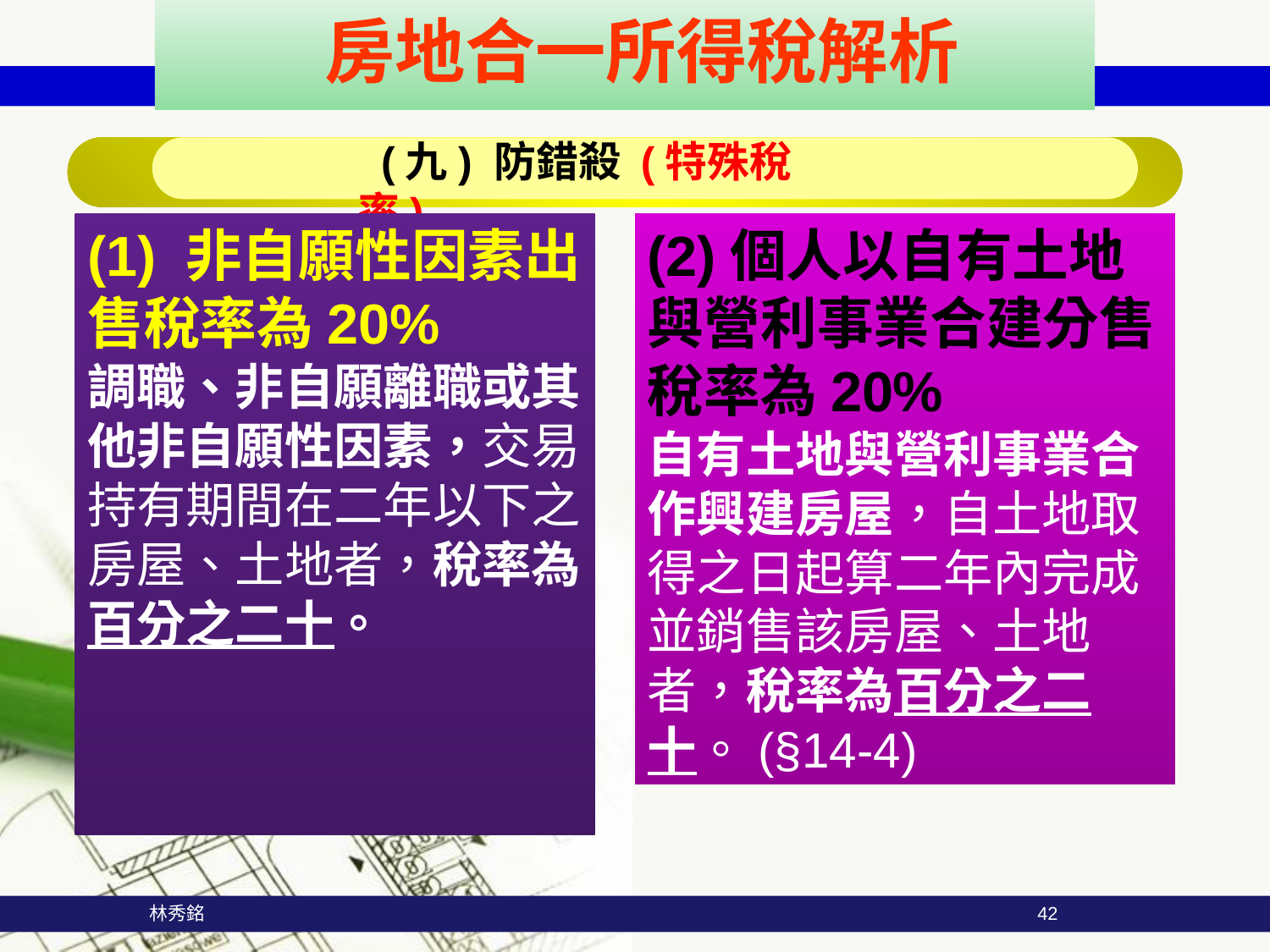

房地合一所得稅解析

  (九) 防錯殺 (特殊稅率)

(1) 非自願性因素出售稅率為20%
調職、非自願離職或其他非自願性因素，交易持有期間在二年以下之房屋、土地者，稅率為百分之二十。

(2)個人以自有土地與營利事業合建分售稅率為20%
自有土地與營利事業合作興建房屋，自土地取得之日起算二年內完成並銷售該房屋、土地者，稅率為百分之二十。(§14-4)
                                 林秀銘

42